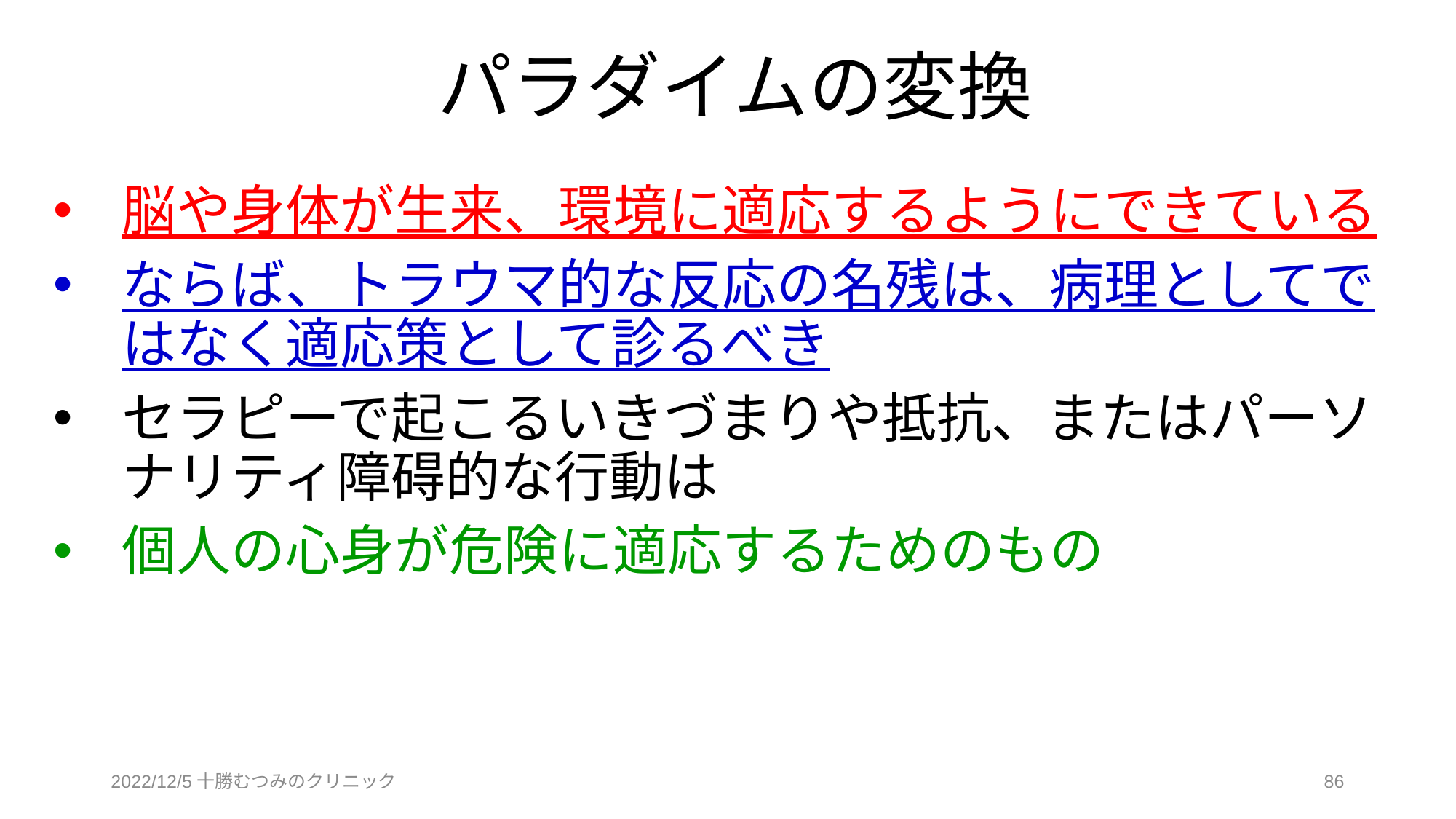

# パラダイムの変換
脳や身体が生来、環境に適応するようにできている
ならば、トラウマ的な反応の名残は、病理としてではなく適応策として診るべき
セラピーで起こるいきづまりや抵抗、またはパーソナリティ障碍的な行動は
個人の心身が危険に適応するためのもの
2022/12/5十勝むつみのクリニック
86